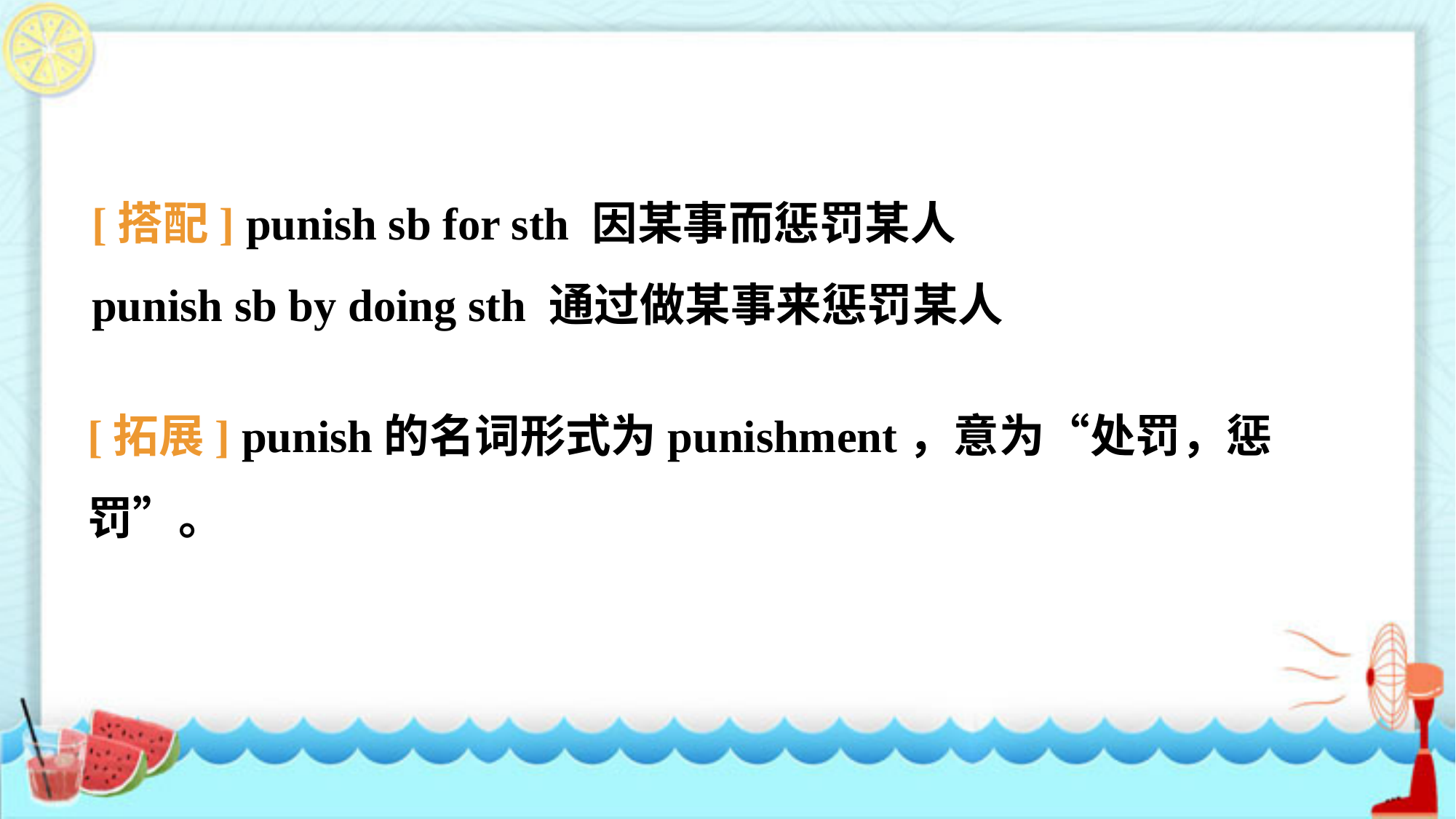

[搭配] punish sb for sth 因某事而惩罚某人
punish sb by doing sth 通过做某事来惩罚某人
[拓展] punish的名词形式为punishment，意为“处罚，惩罚”。